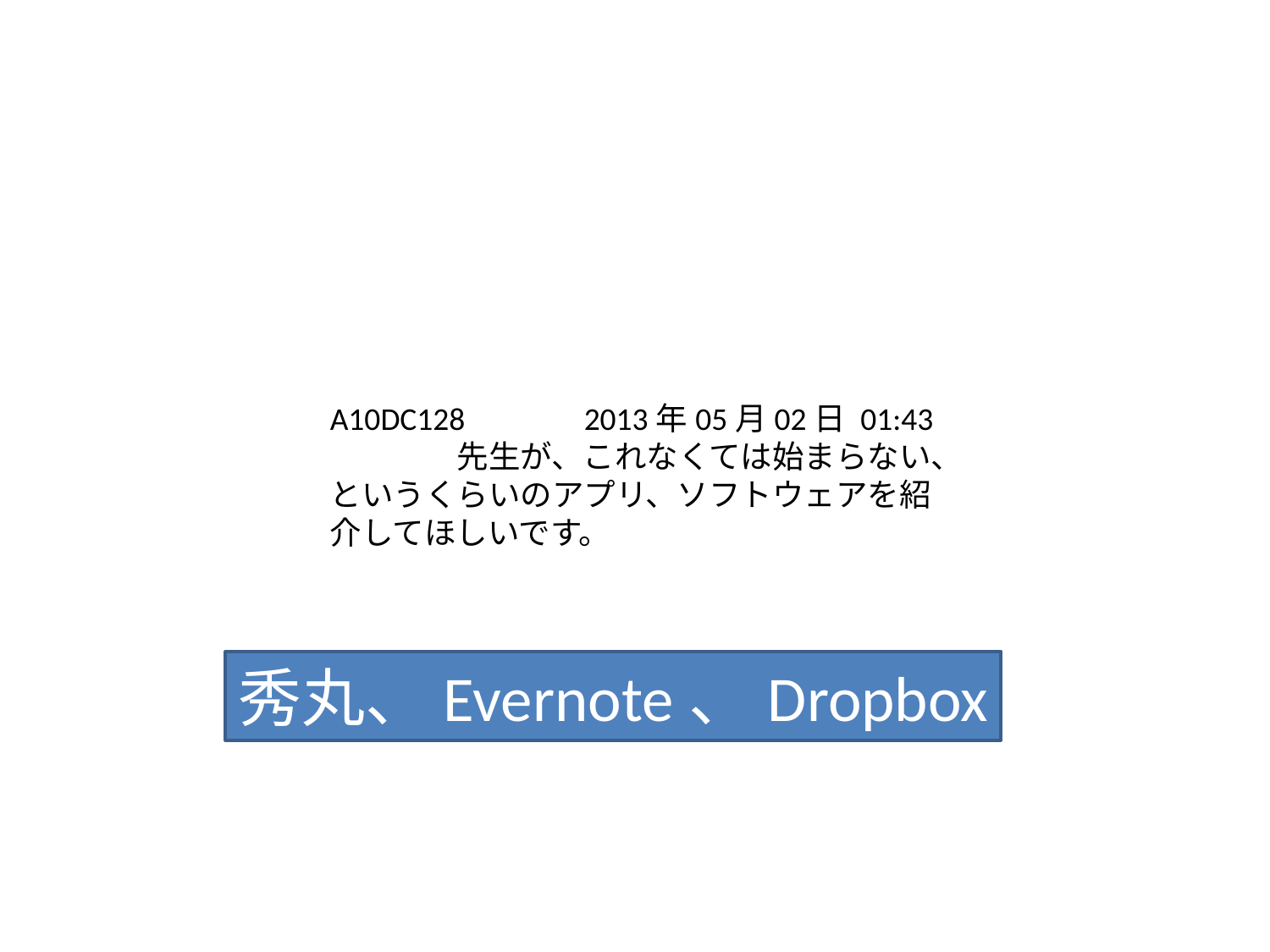

A10DC128 	2013年05月02日 01:43	先生が、これなくては始まらない、というくらいのアプリ、ソフトウェアを紹介してほしいです。
秀丸、Evernote、Dropbox